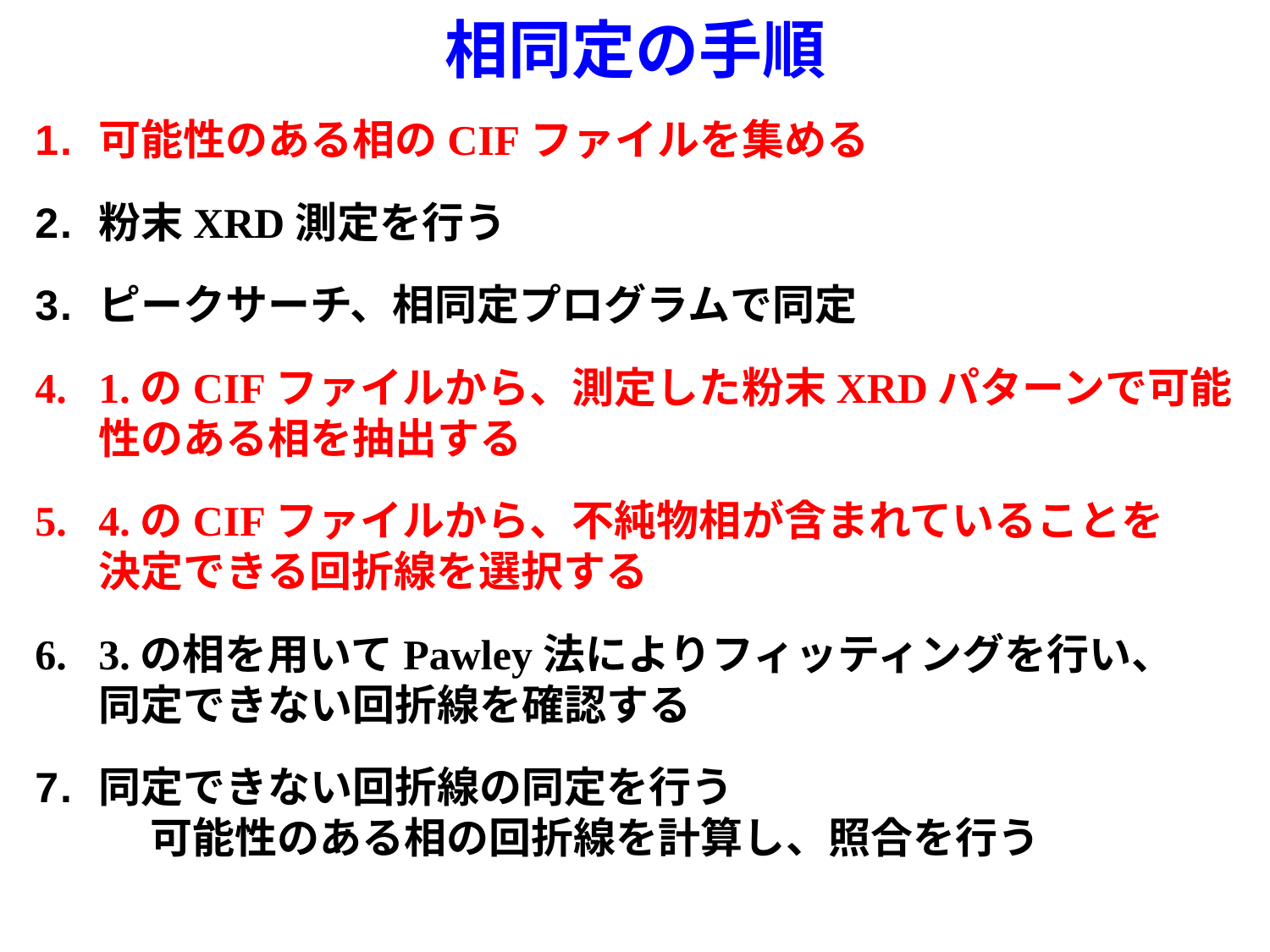

相同定の手順
可能性のある相のCIFファイルを集める
粉末XRD測定を行う
ピークサーチ、相同定プログラムで同定
1.のCIFファイルから、測定した粉末XRDパターンで可能性のある相を抽出する
4.のCIFファイルから、不純物相が含まれていることを
決定できる回折線を選択する
3.の相を用いてPawley法によりフィッティングを行い、
同定できない回折線を確認する
同定できない回折線の同定を行う
　 可能性のある相の回折線を計算し、照合を行う